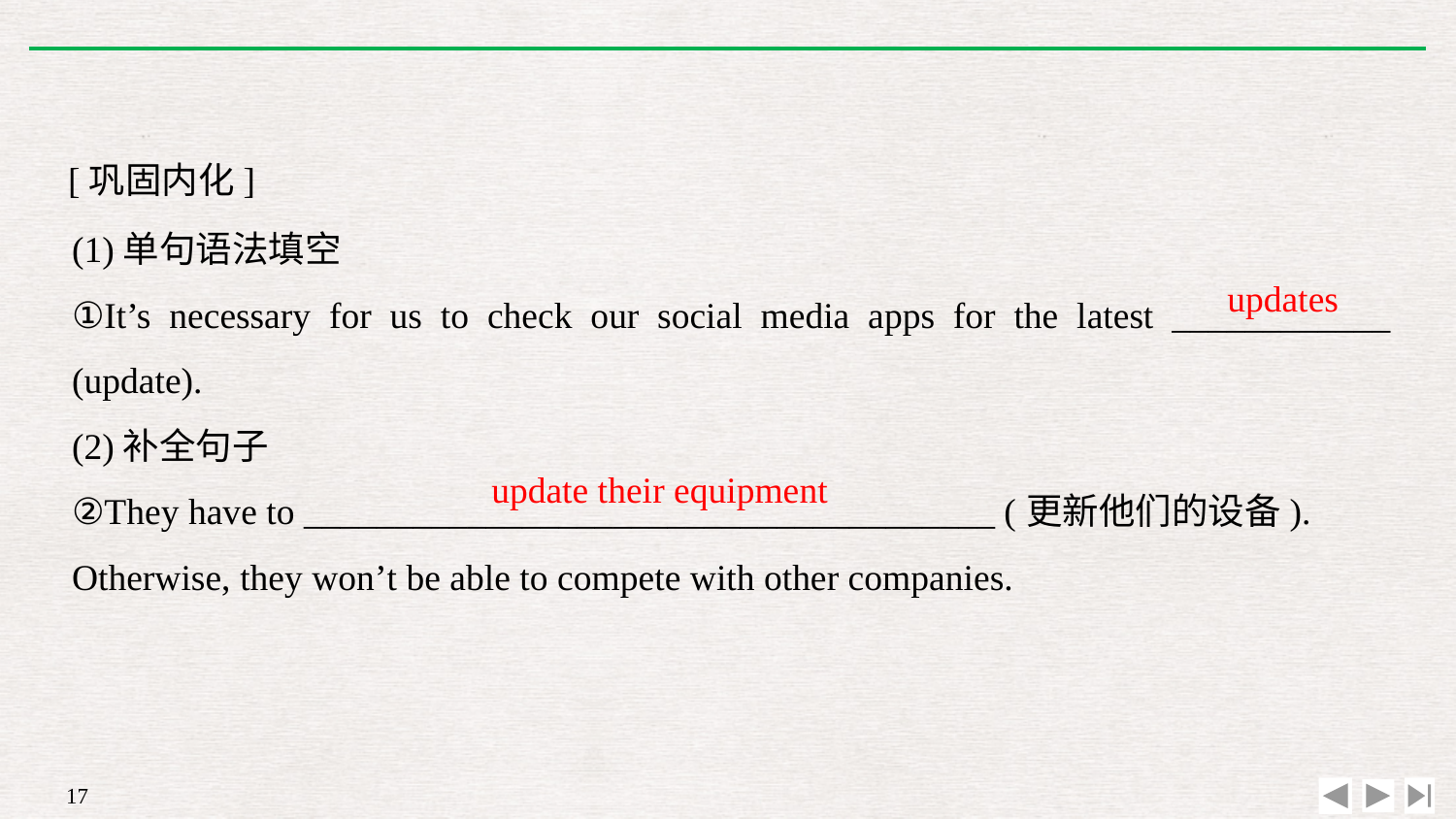

[巩固内化]
(1)单句语法填空
①It’s necessary for us to check our social media apps for the latest ____________ (update).
(2)补全句子
②They have to ______________________________________ (更新他们的设备).
Otherwise, they won’t be able to compete with other companies.
updates
update their equipment